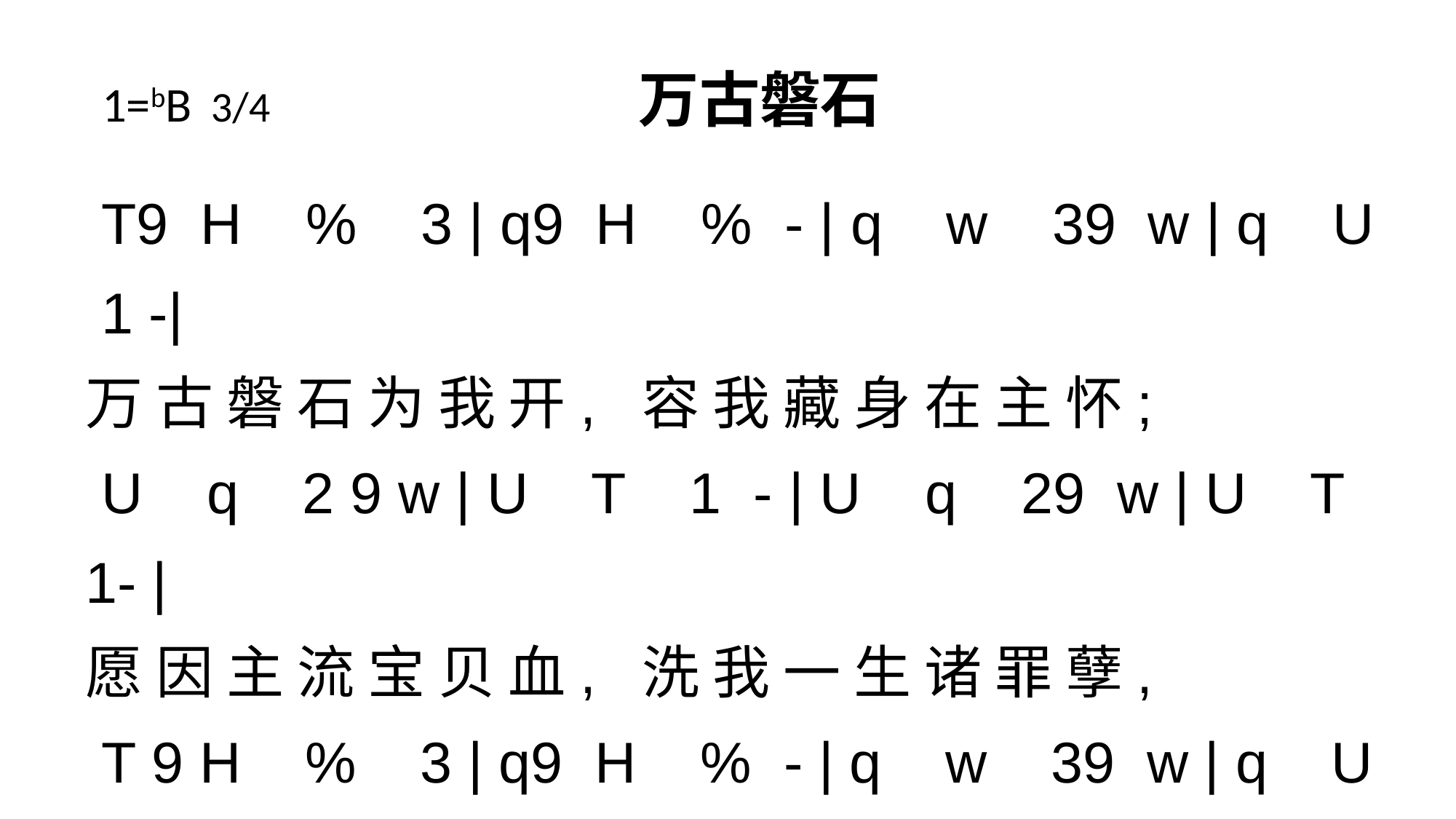

# 1=bB  3/4                           万古磐石
 T9  H    %    3 | q9  H    %  - | q    w    39  w | q    U    1 -|
万 古 磐 石 为 我 开,  容 我 藏 身 在 主 怀;
 U    q    2 9 w | U    T    1  - | U    q    29  w | U    T    1- |
愿 因 主 流 宝 贝 血,  洗 我 一 生 诸 罪 孽,
 T 9 H    %    3 | q9  H    %  - | q    w    39  w | q    U    1 -\
洗 我 内 外 全 清 洁,  罪 恶 污 秽 尽 除 灭。
4-1